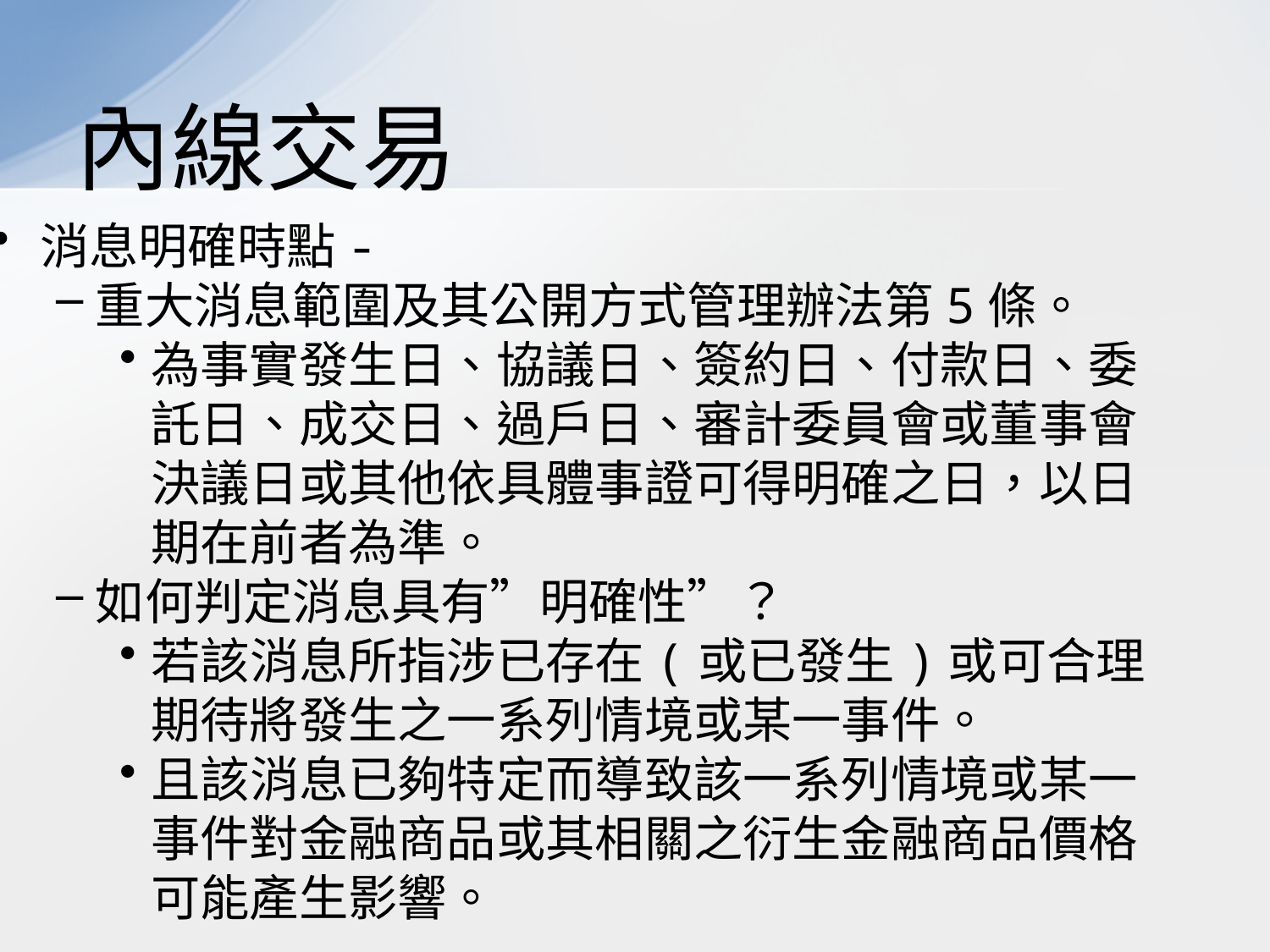

# 內線交易
消息明確時點-
重大消息範圍及其公開方式管理辦法第5條。
為事實發生日、協議日、簽約日、付款日、委託日、成交日、過戶日、審計委員會或董事會決議日或其他依具體事證可得明確之日，以日期在前者為準。
如何判定消息具有”明確性”？
若該消息所指涉已存在(或已發生)或可合理期待將發生之一系列情境或某一事件。
且該消息已夠特定而導致該一系列情境或某一事件對金融商品或其相關之衍生金融商品價格可能產生影響。